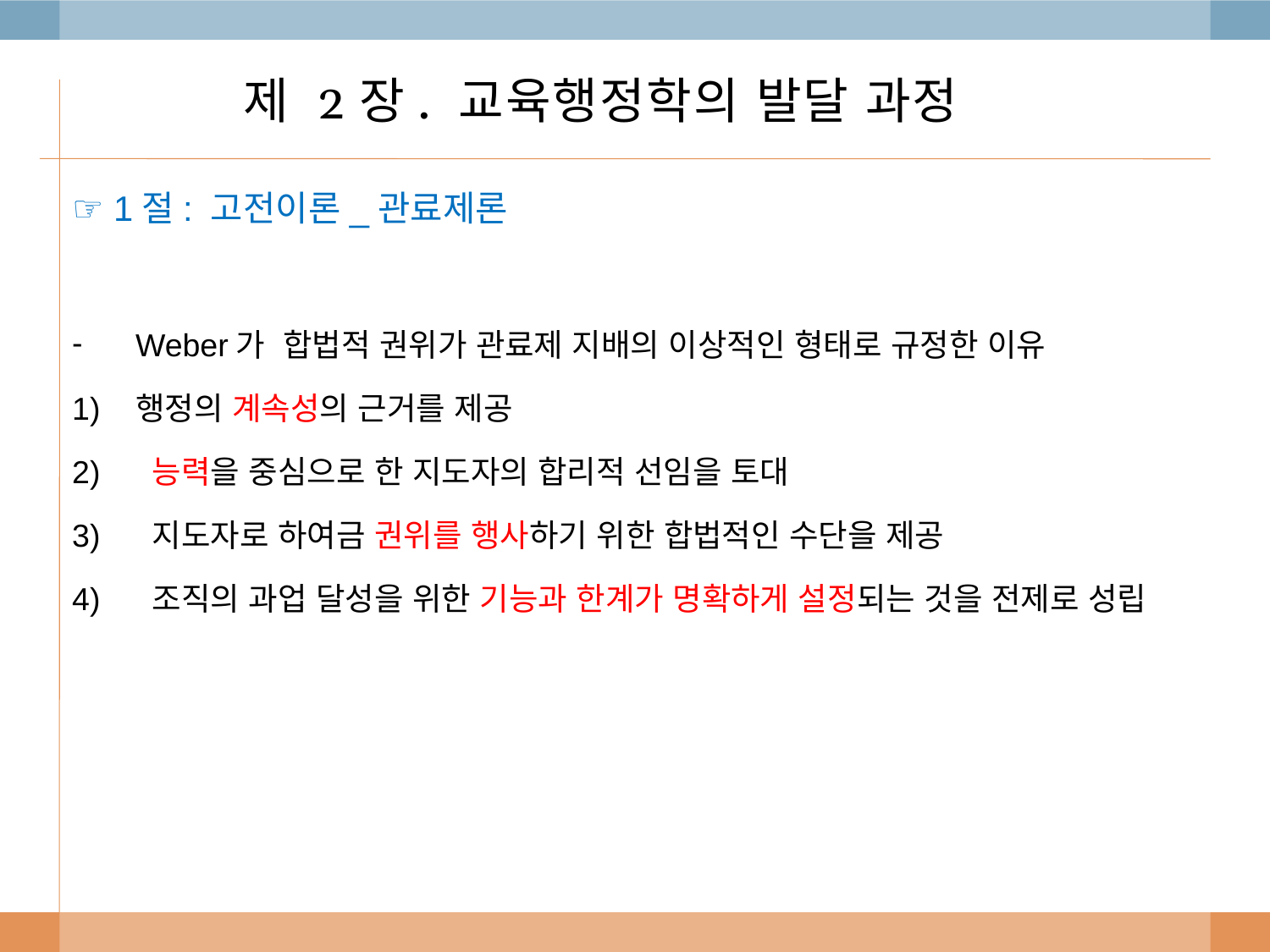

# 제 2장. 교육행정학의 발달 과정
☞ 1절: 고전이론_관료제론

Weber가  합법적 권위가 관료제 지배의 이상적인 형태로 규정한 이유
행정의 계속성의 근거를 제공
 능력을 중심으로 한 지도자의 합리적 선임을 토대
 지도자로 하여금 권위를 행사하기 위한 합법적인 수단을 제공
 조직의 과업 달성을 위한 기능과 한계가 명확하게 설정되는 것을 전제로 성립